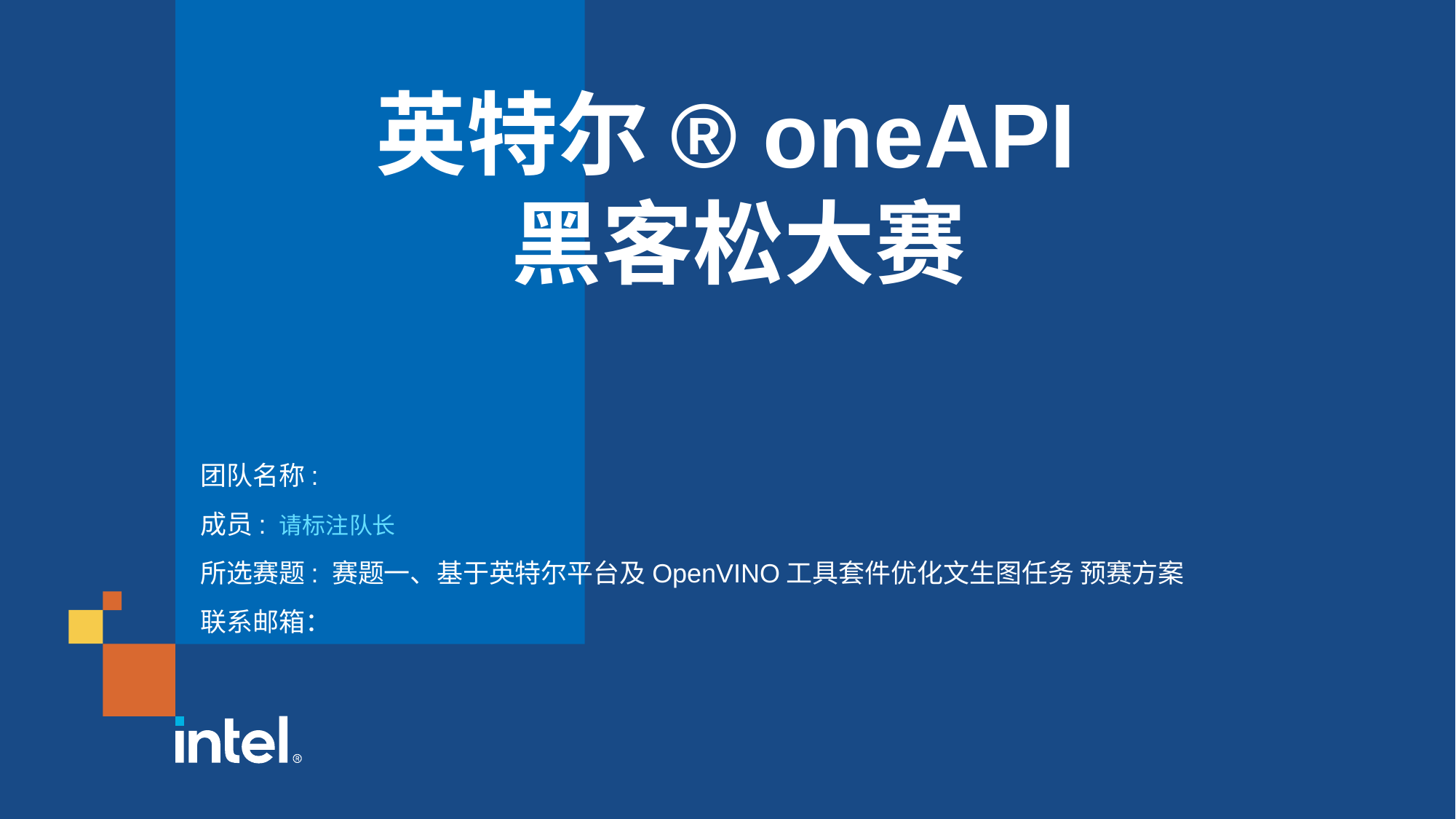

# 英特尔® oneAPI 黑客松大赛
团队名称:
成员: 请标注队长
所选赛题: 赛题一、基于英特尔平台及OpenVINO工具套件优化文生图任务 预赛方案
联系邮箱：